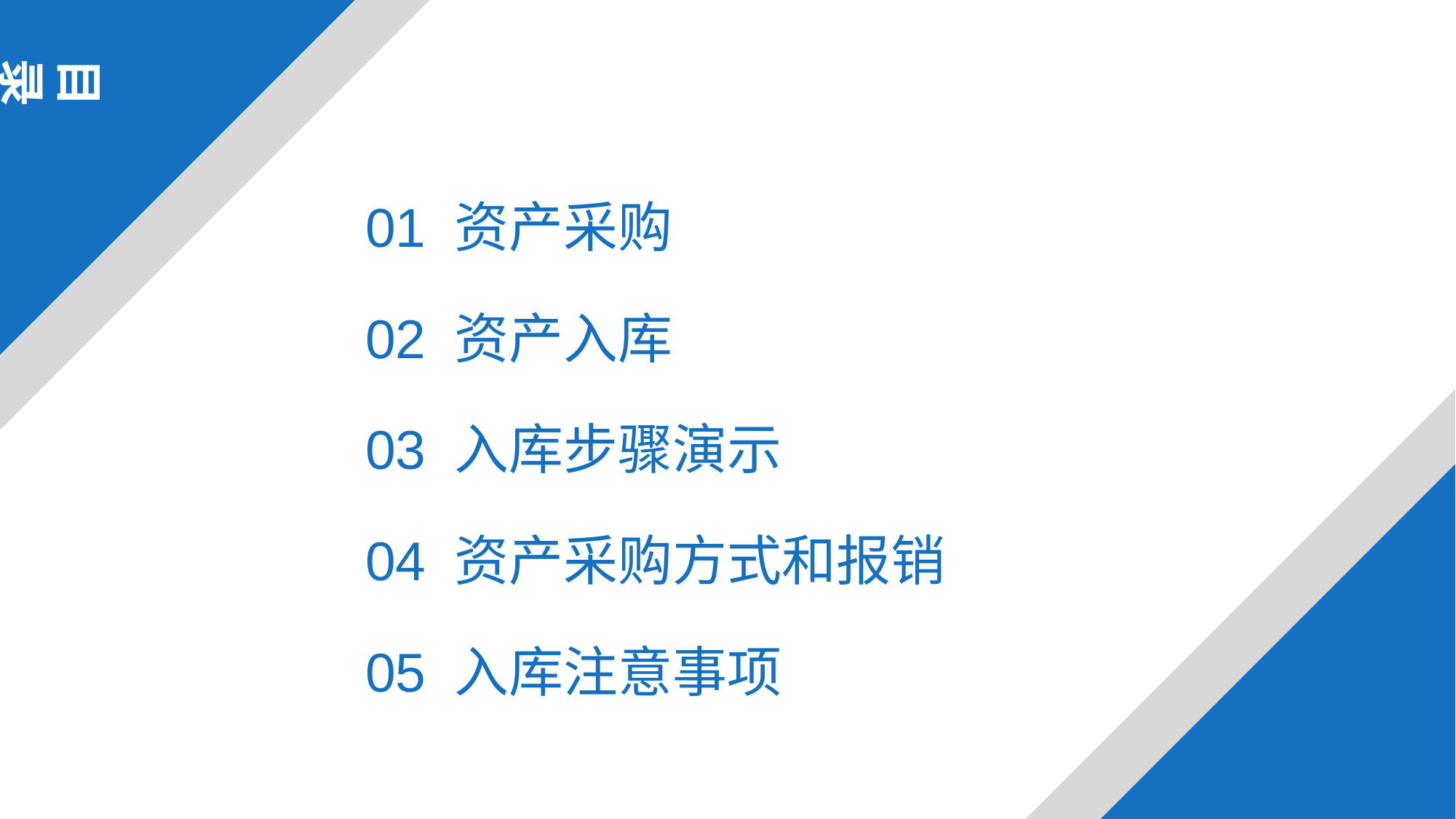

目录
01 资产采购
02 资产入库

03 入库步骤演示

04 资产采购方式和报销
05 入库注意事项